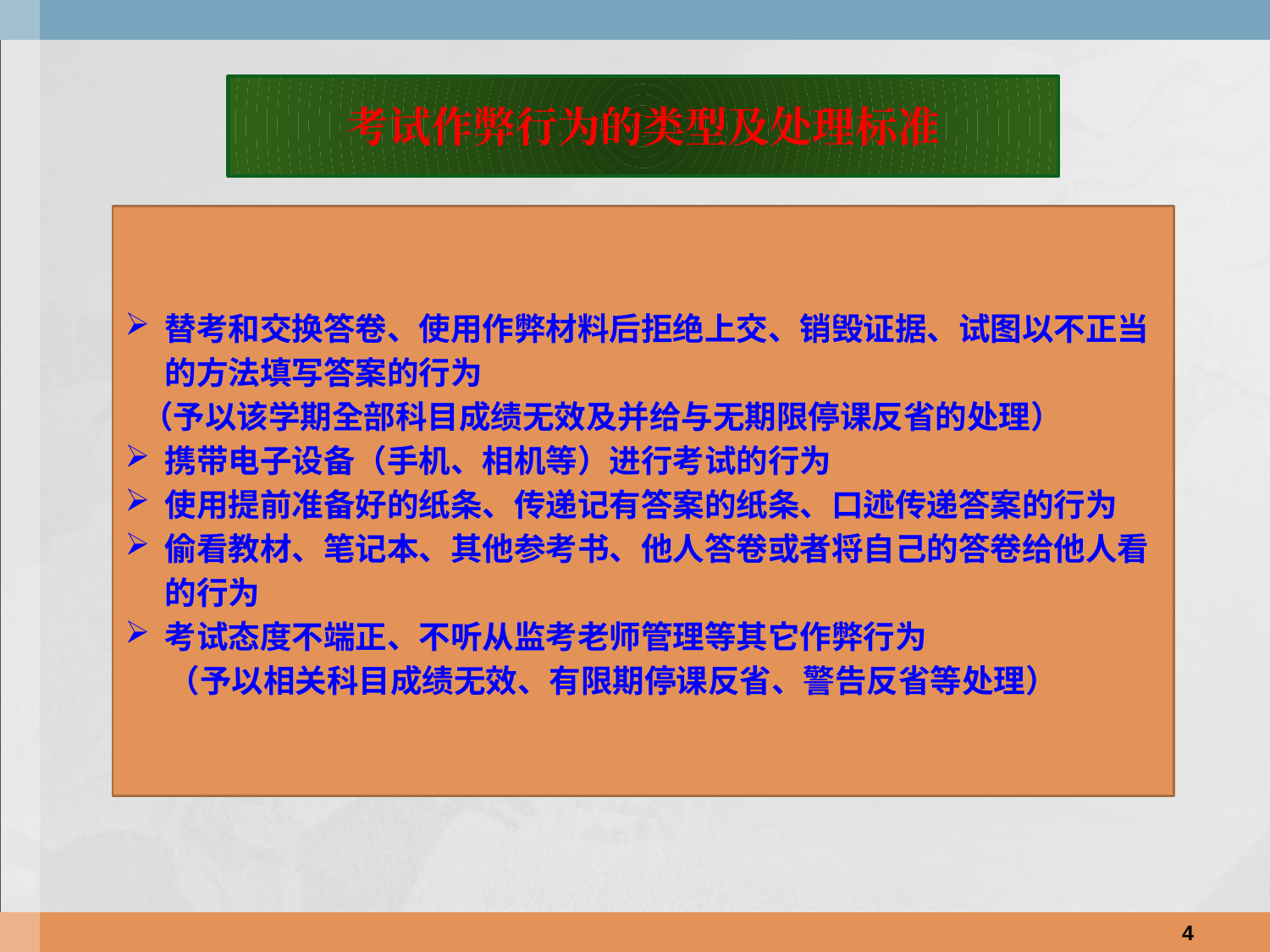

考试作弊行为的类型及处理标准
替考和交换答卷、使用作弊材料后拒绝上交、销毁证据、试图以不正当的方法填写答案的行为
 （予以该学期全部科目成绩无效及并给与无期限停课反省的处理）
携带电子设备（手机、相机等）进行考试的行为
使用提前准备好的纸条、传递记有答案的纸条、口述传递答案的行为
偷看教材、笔记本、其他参考书、他人答卷或者将自己的答卷给他人看的行为
考试态度不端正、不听从监考老师管理等其它作弊行为
    （予以相关科目成绩无效、有限期停课反省、警告反省等处理）
4